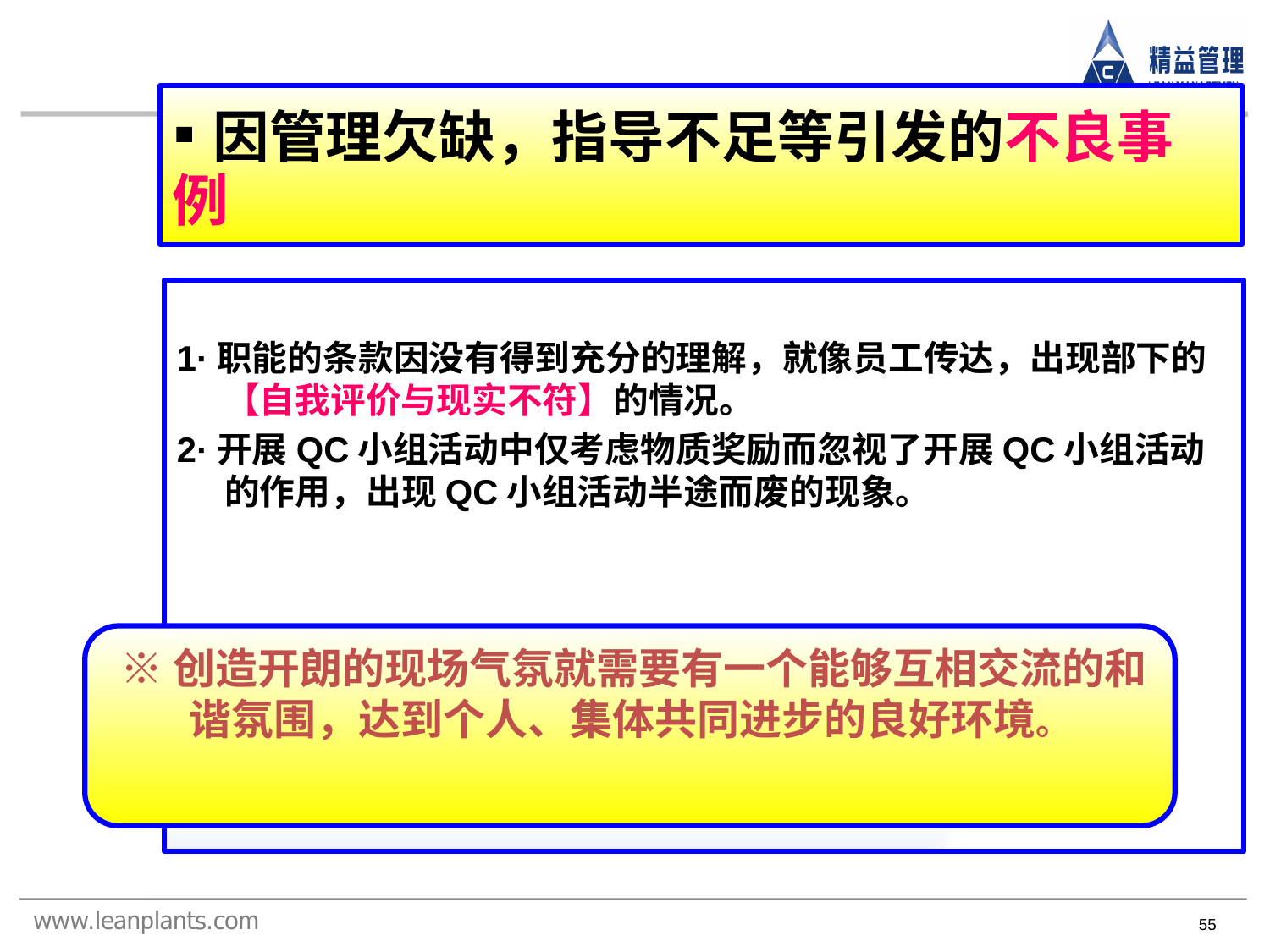

# ·因管理欠缺，指导不足等引发的不良事例

1·职能的条款因没有得到充分的理解，就像员工传达，出现部下的【自我评价与现实不符】的情况。
2·开展QC小组活动中仅考虑物质奖励而忽视了开展QC小组活动的作用，出现QC小组活动半途而废的现象。

 ※创造开朗的现场气氛就需要有一个能够互相交流的和谐氛围，达到个人、集体共同进步的良好环境。